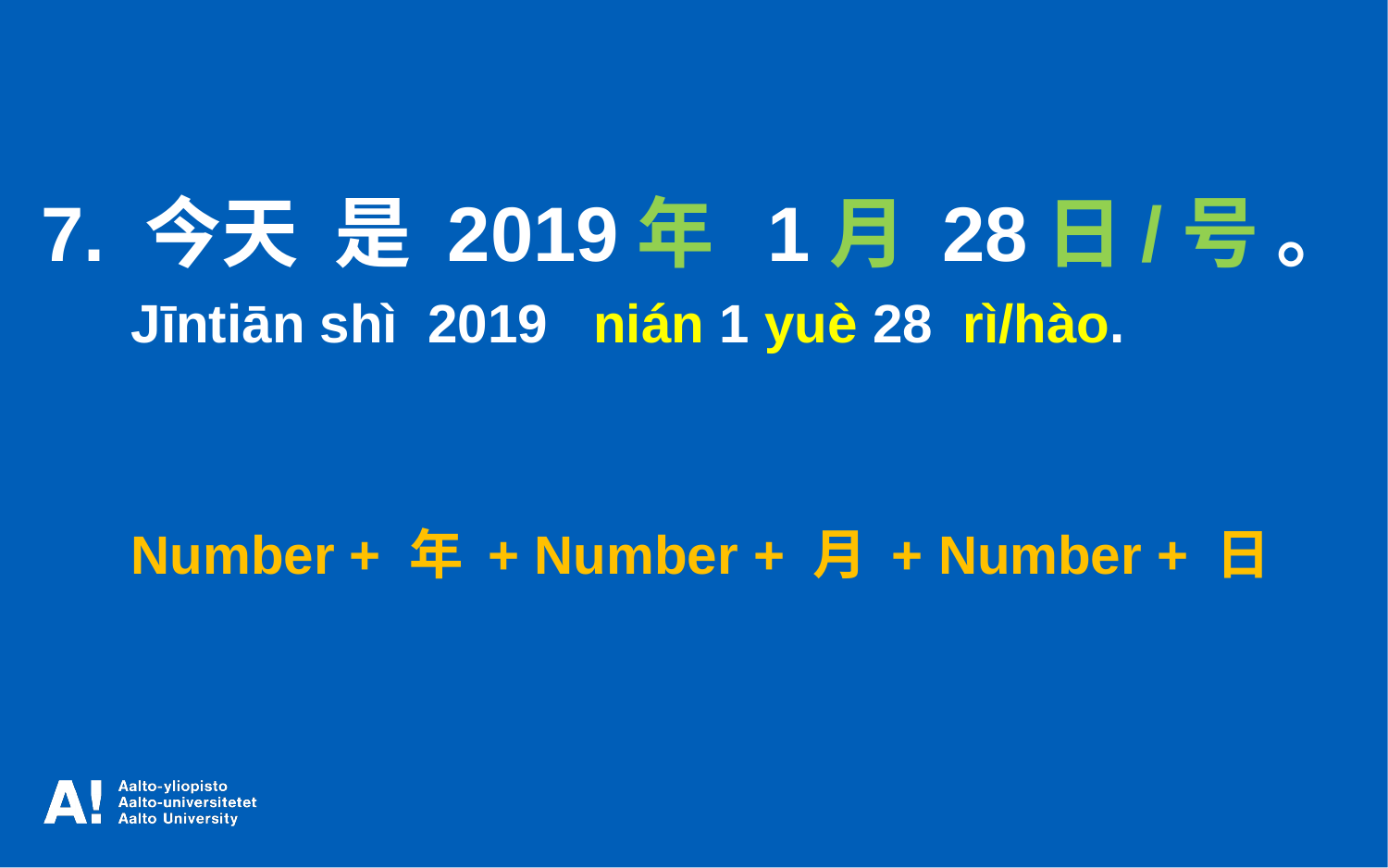

7. 今天  是 2019年  1月 28日/号 。
      Jīntiān shì  2019   nián 1 yuè 28  rì/hào.

      Number + 年 + Number + 月 + Number + 日